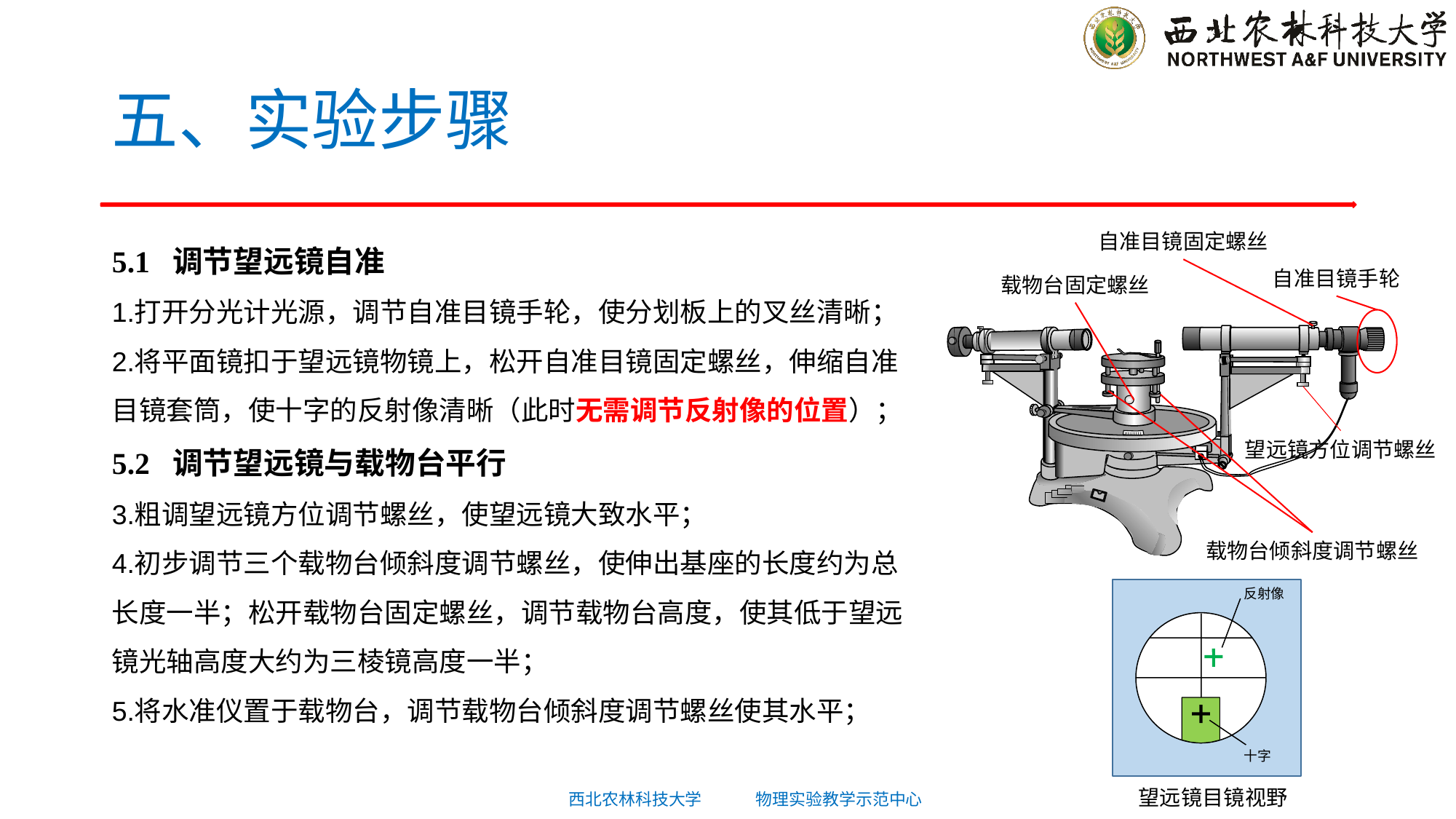

# 五、实验步骤
5.1  调节望远镜自准
打开分光计光源，调节自准目镜手轮，使分划板上的叉丝清晰；
将平面镜扣于望远镜物镜上，松开自准目镜固定螺丝，伸缩自准目镜套筒，使十字的反射像清晰（此时无需调节反射像的位置）；
5.2  调节望远镜与载物台平行
粗调望远镜方位调节螺丝，使望远镜大致水平；
初步调节三个载物台倾斜度调节螺丝，使伸出基座的长度约为总长度一半；松开载物台固定螺丝，调节载物台高度，使其低于望远镜光轴高度大约为三棱镜高度一半；
将水准仪置于载物台，调节载物台倾斜度调节螺丝使其水平；
自准目镜固定螺丝
自准目镜手轮
载物台固定螺丝

望远镜方位调节螺丝
载物台倾斜度调节螺丝

反射像

十字
望远镜目镜视野